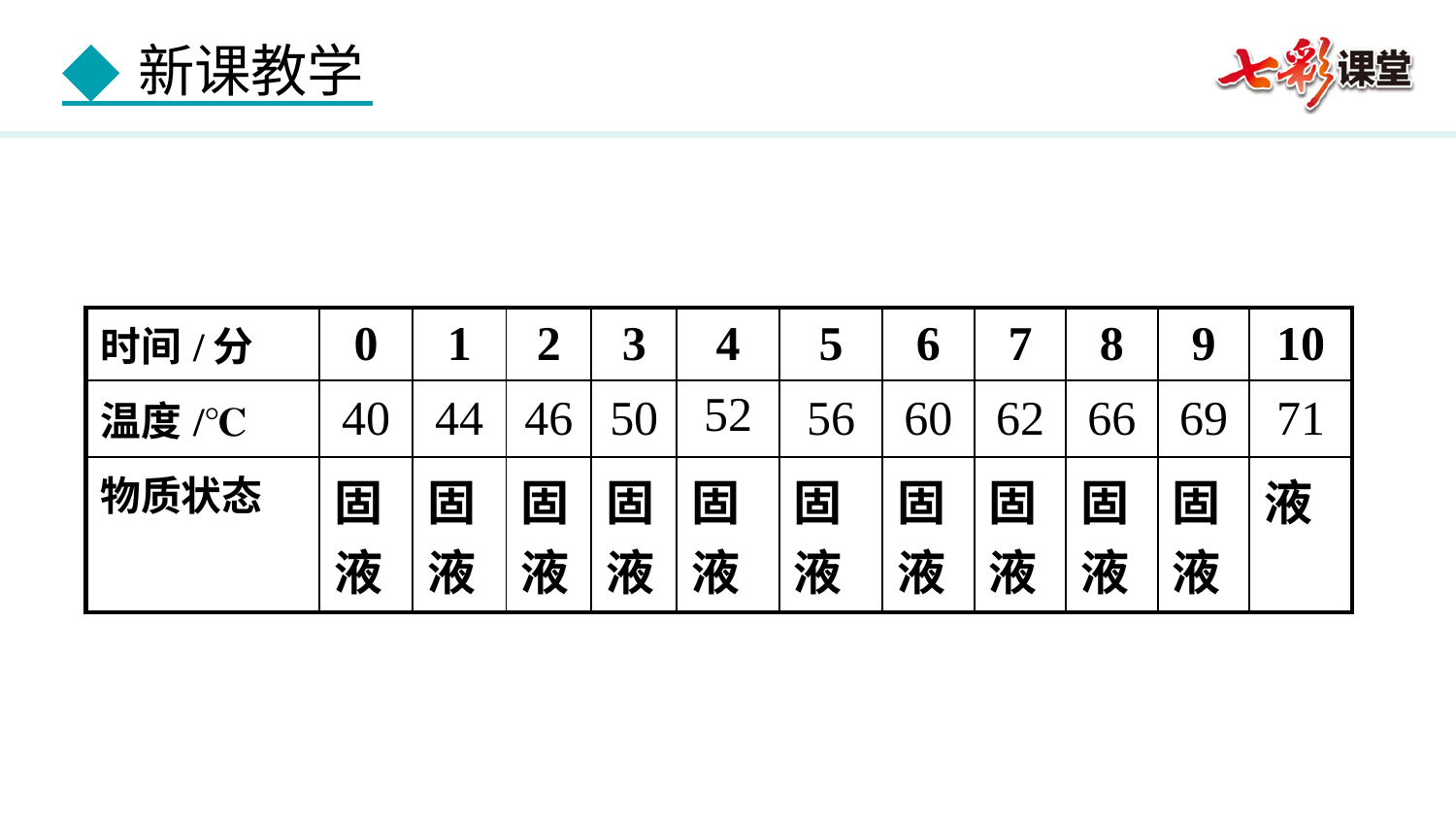

| 时间/分 | 0 | 1 | 2 | 3 | 4 | 5 | 6 | 7 | 8 | 9 | 10 |
| --- | --- | --- | --- | --- | --- | --- | --- | --- | --- | --- | --- |
| 温度/℃ | 40 | 44 | 46 | 50 | 52 | 56 | 60 | 62 | 66 | 69 | 71 |
| 物质状态 | 固液 | 固液 | 固液 | 固液 | 固液 | 固液 | 固液 | 固液 | 固液 | 固液 | 液 |